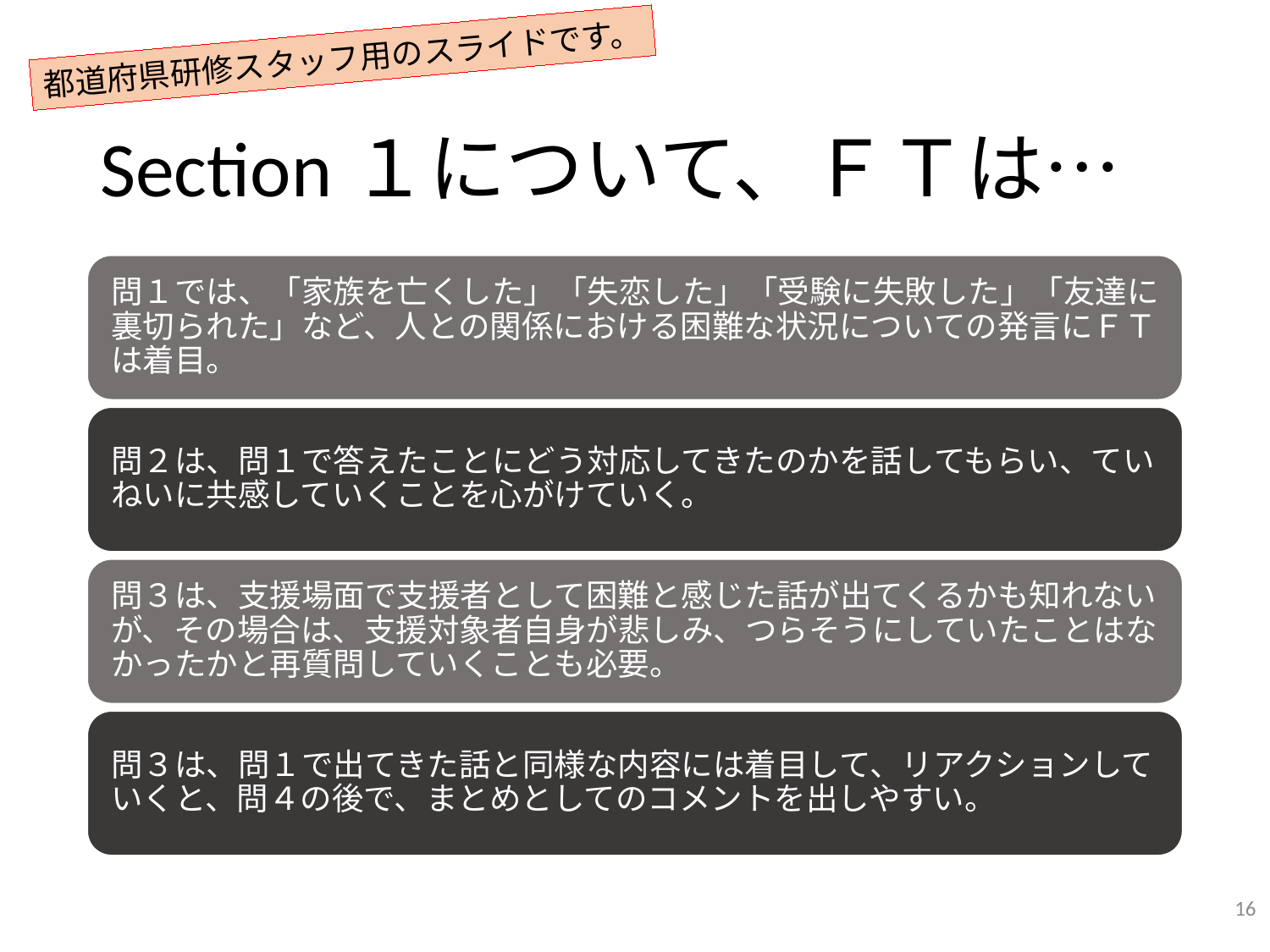

都道府県研修スタッフ用のスライドです。
# Section１について、ＦＴは…
問１では、「家族を亡くした」「失恋した」「受験に失敗した」「友達に裏切られた」など、人との関係における困難な状況についての発言にＦＴは着目。
問２は、問１で答えたことにどう対応してきたのかを話してもらい、ていねいに共感していくことを心がけていく。
問３は、支援場面で支援者として困難と感じた話が出てくるかも知れないが、その場合は、支援対象者自身が悲しみ、つらそうにしていたことはなかったかと再質問していくことも必要。
問３は、問１で出てきた話と同様な内容には着目して、リアクションしていくと、問４の後で、まとめとしてのコメントを出しやすい。
16